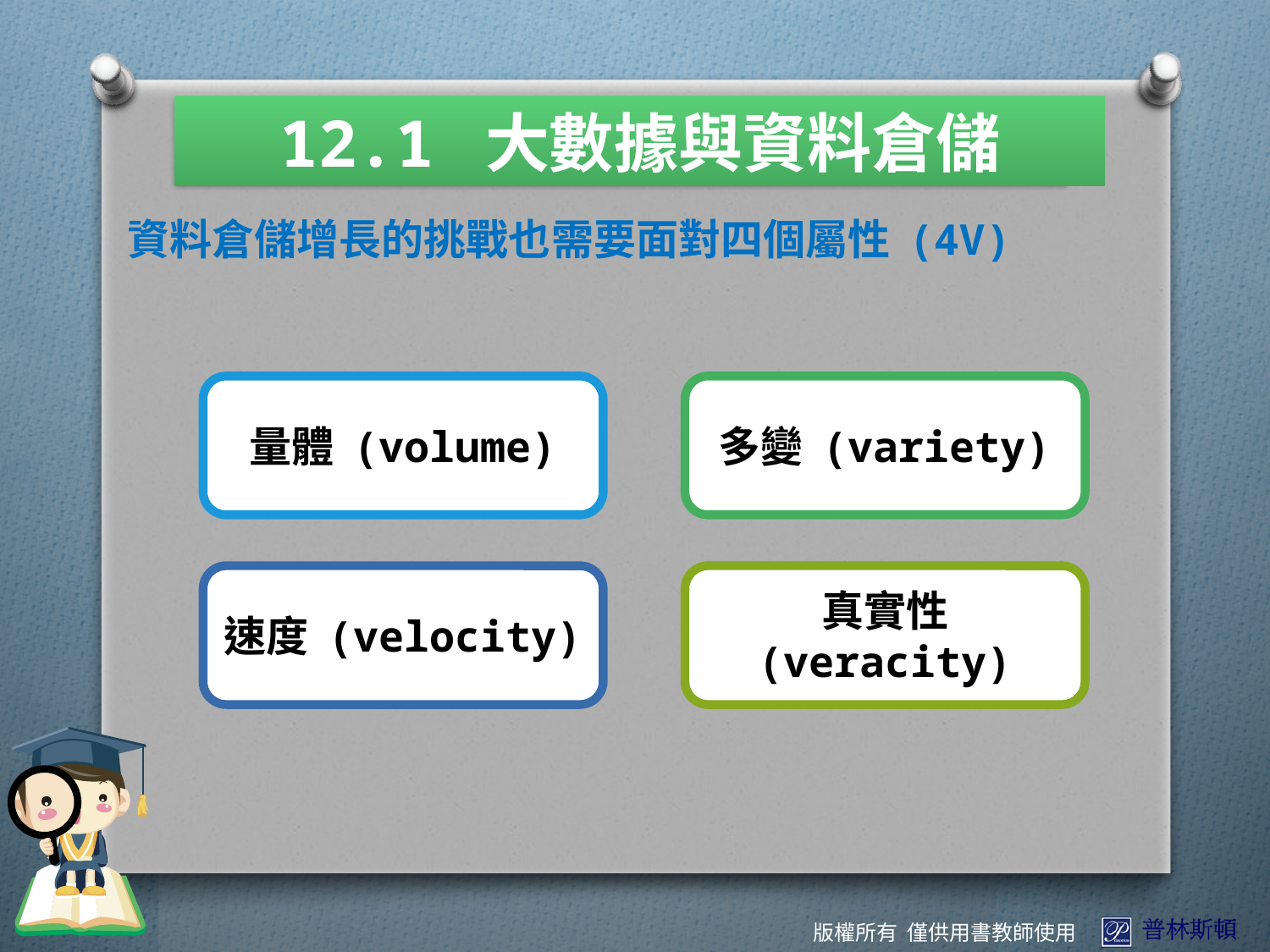

12.1 大數據與資料倉儲
資料倉儲增長的挑戰也需要面對四個屬性 (4V)

量體 (volume)
多變 (variety)
速度 (velocity)
真實性 (veracity)